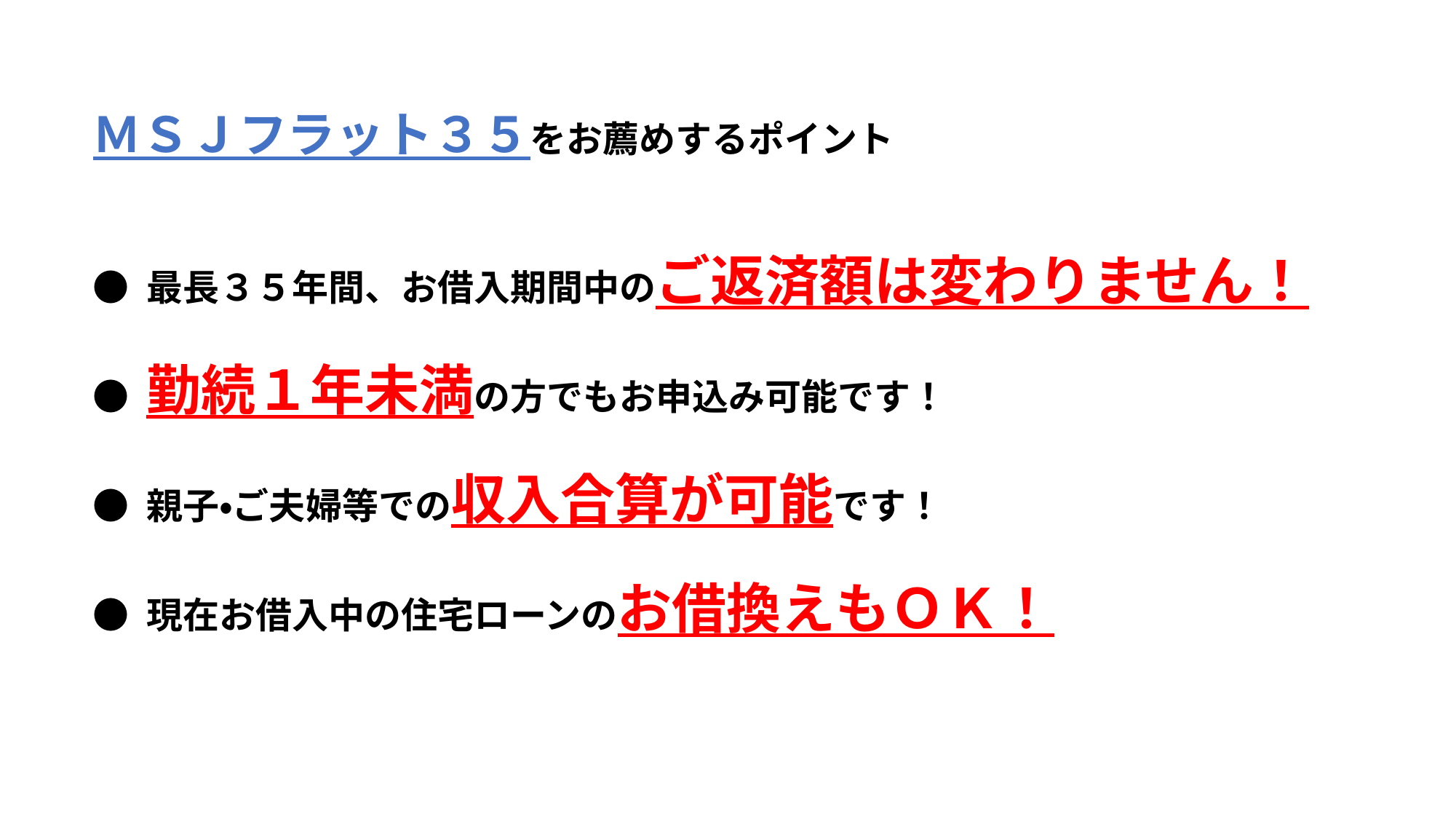

ＭＳＪフラット３５をお薦めするポイント
● 最長３５年間、お借入期間中のご返済額は変わりません！

● 勤続１年未満の方でもお申込み可能です！

● 親子・ご夫婦等での収入合算が可能です！

● 現在お借入中の住宅ローンのお借換えもＯＫ！